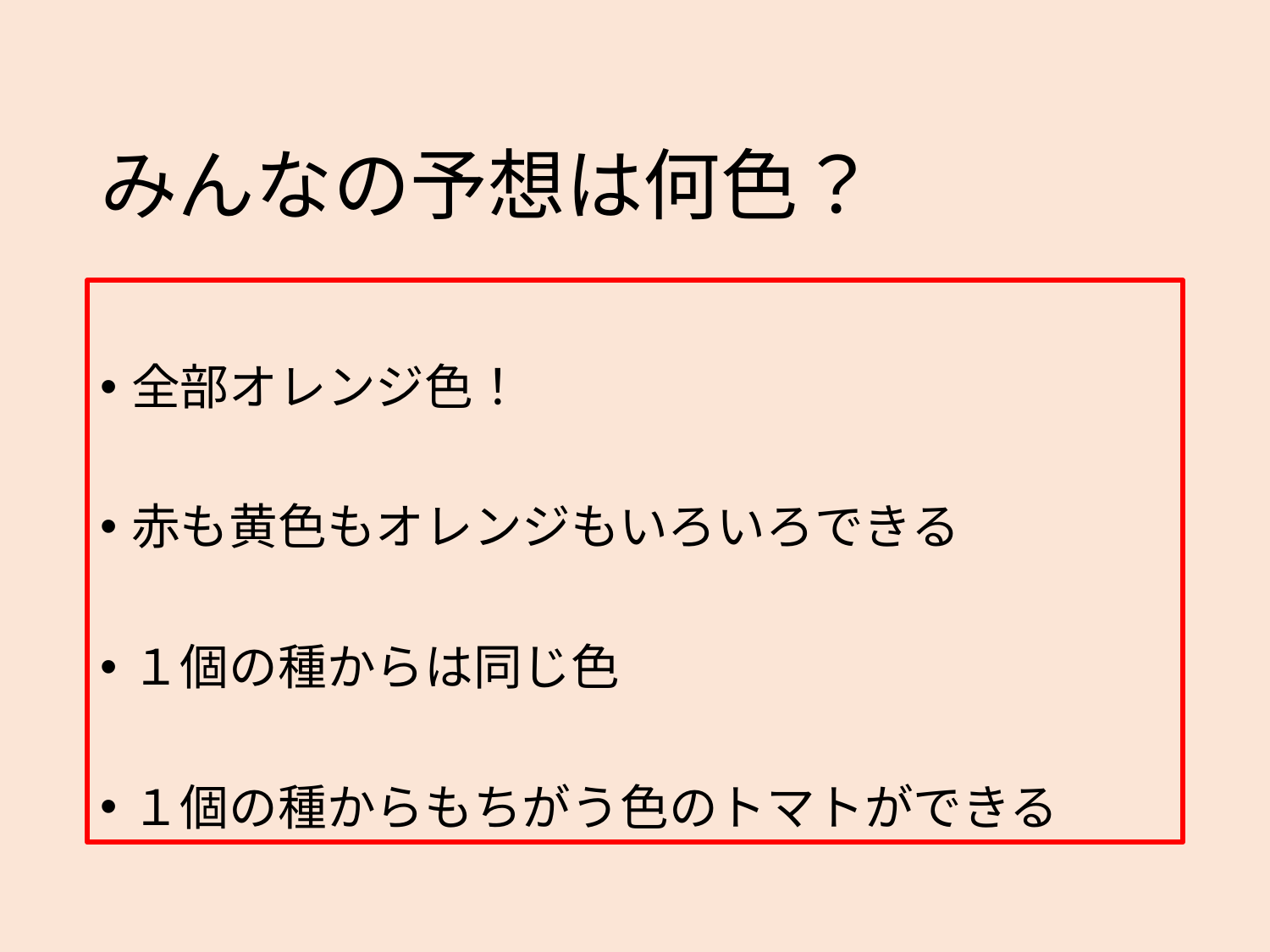

# みんなの予想は何色？

全部オレンジ色！

赤も黄色もオレンジもいろいろできる

１個の種からは同じ色

１個の種からもちがう色のトマトができる